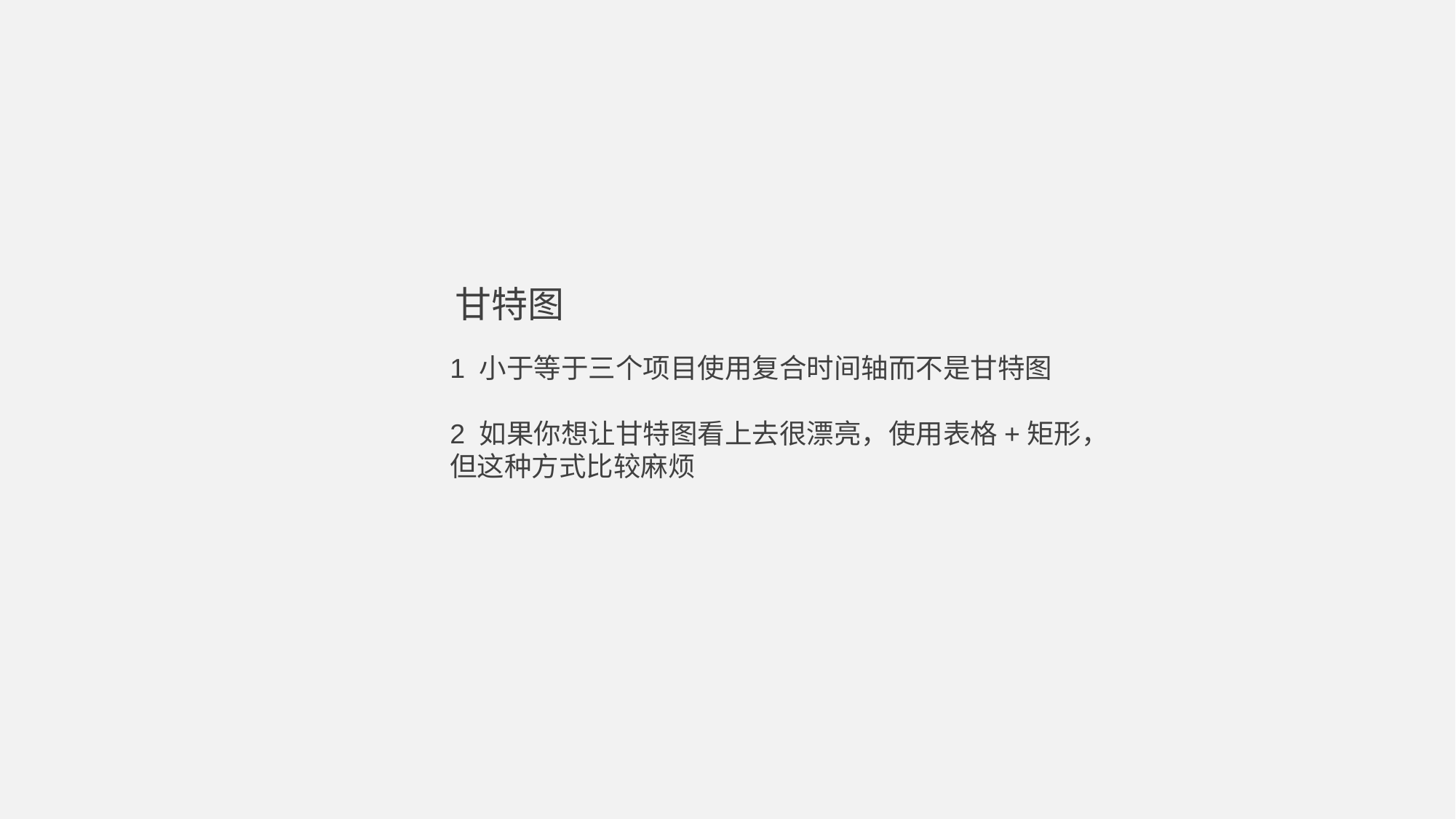

甘特图
1 小于等于三个项目使用复合时间轴而不是甘特图

2 如果你想让甘特图看上去很漂亮，使用表格+矩形，
但这种方式比较麻烦